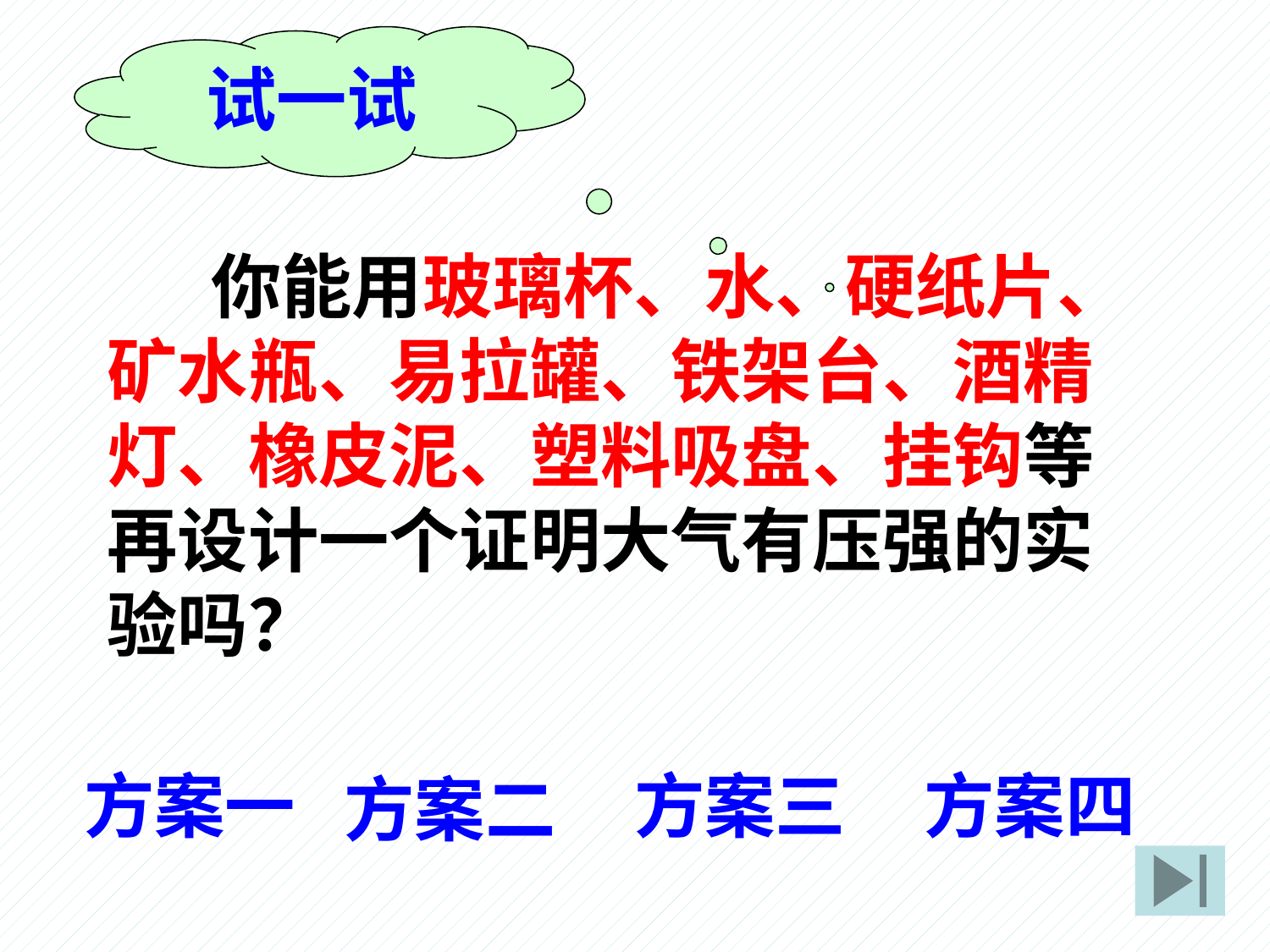

试一试
       你能用玻璃杯、水、硬纸片、矿水瓶、易拉罐、铁架台、酒精灯、橡皮泥、塑料吸盘、挂钩等再设计一个证明大气有压强的实验吗？
方案一
方案三
方案四
方案二